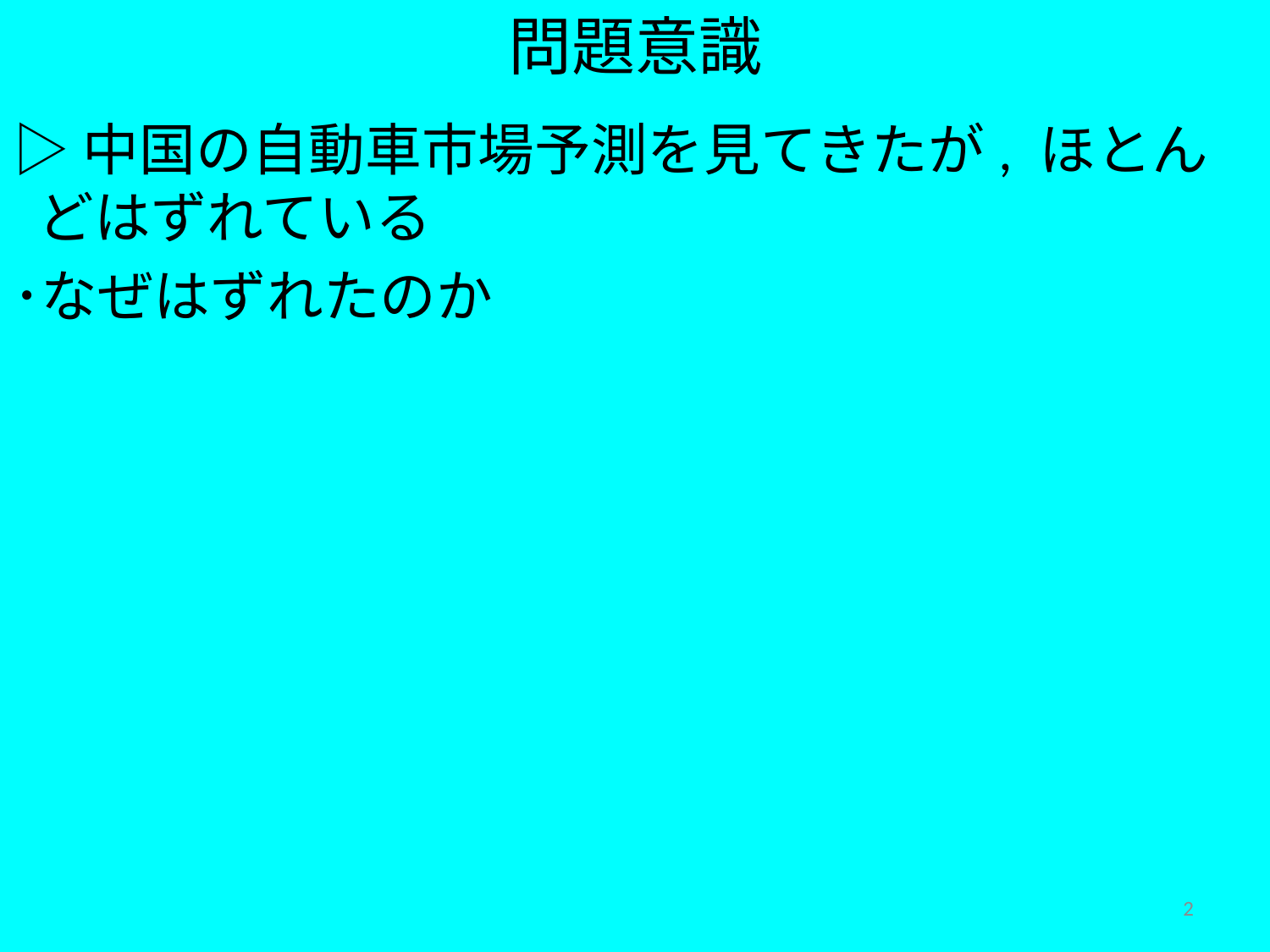

問題意識

▷中国の自動車市場予測を見てきたが, ほとんどはずれている
･なぜはずれたのか

2